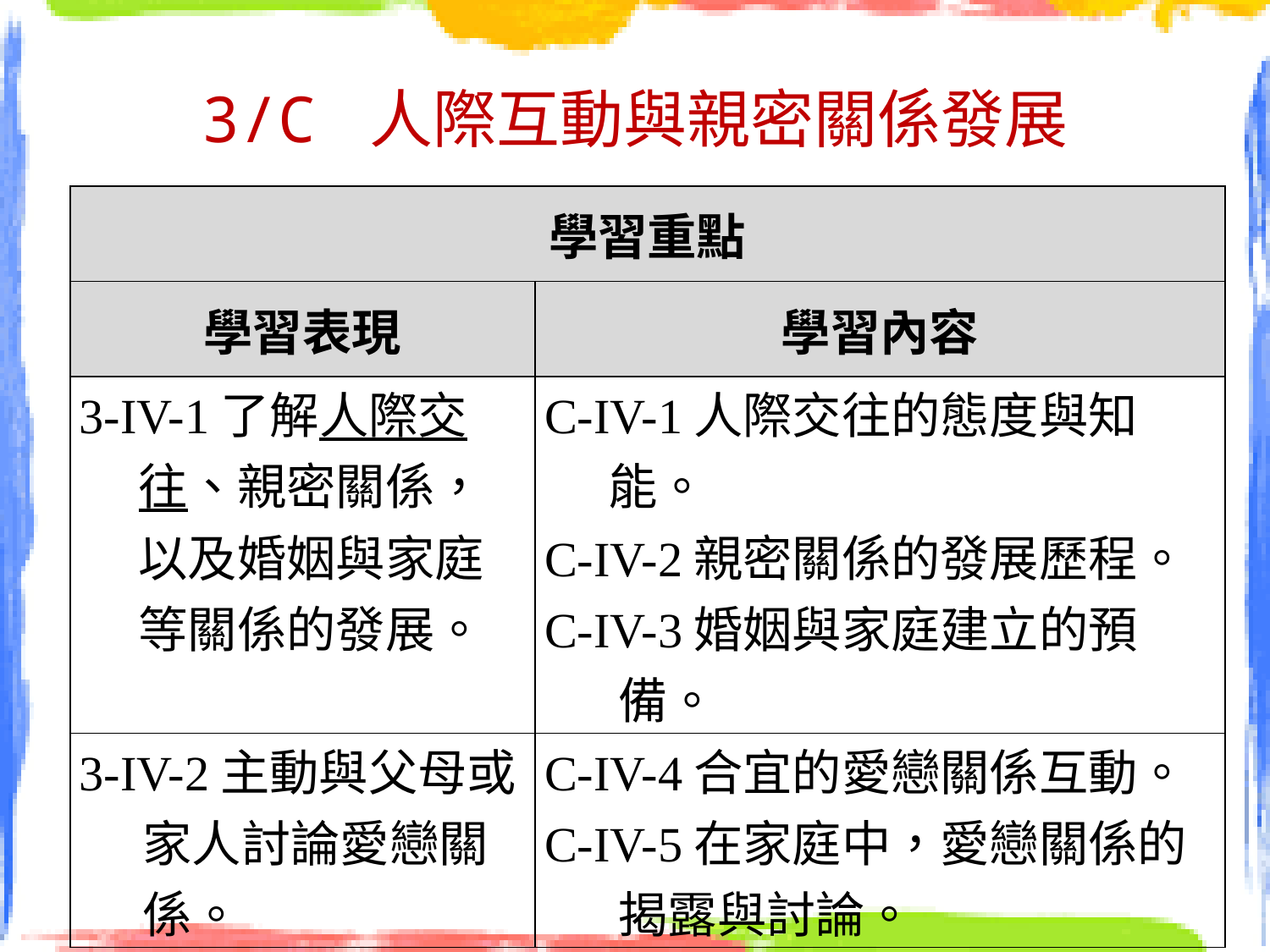

# 3/C 人際互動與親密關係發展
| 學習重點 |  |
| --- | --- |
| 學習表現 | 學習內容 |
| 3-IV-1了解人際交往、親密關係，以及婚姻與家庭等關係的發展。 | C-IV-1人際交往的態度與知能。 C-IV-2親密關係的發展歷程。 C-IV-3婚姻與家庭建立的預備。 |
| 3-IV-2主動與父母或家人討論愛戀關係。 | C-IV-4合宜的愛戀關係互動。 C-IV-5在家庭中，愛戀關係的揭露與討論。 |